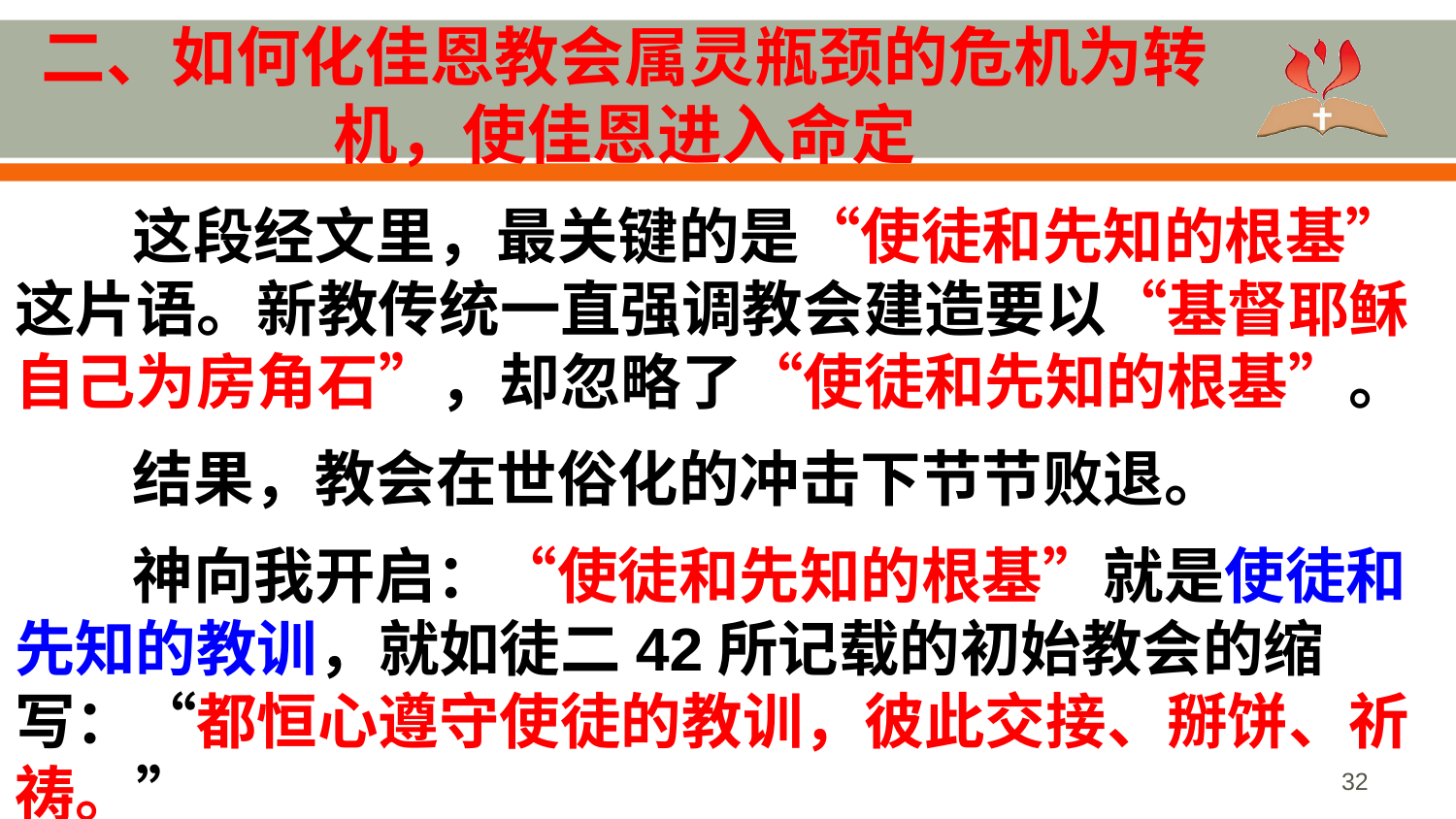

# 二、如何化佳恩教会属灵瓶颈的危机为转机，使佳恩进入命定
这段经文里，最关键的是“使徒和先知的根基”这片语。新教传统一直强调教会建造要以“基督耶稣自己为房角石”，却忽略了“使徒和先知的根基”。
结果，教会在世俗化的冲击下节节败退。
神向我开启：“使徒和先知的根基”就是使徒和先知的教训，就如徒二42所记载的初始教会的缩写：“都恒心遵守使徒的教训，彼此交接、掰饼、祈祷。”

32